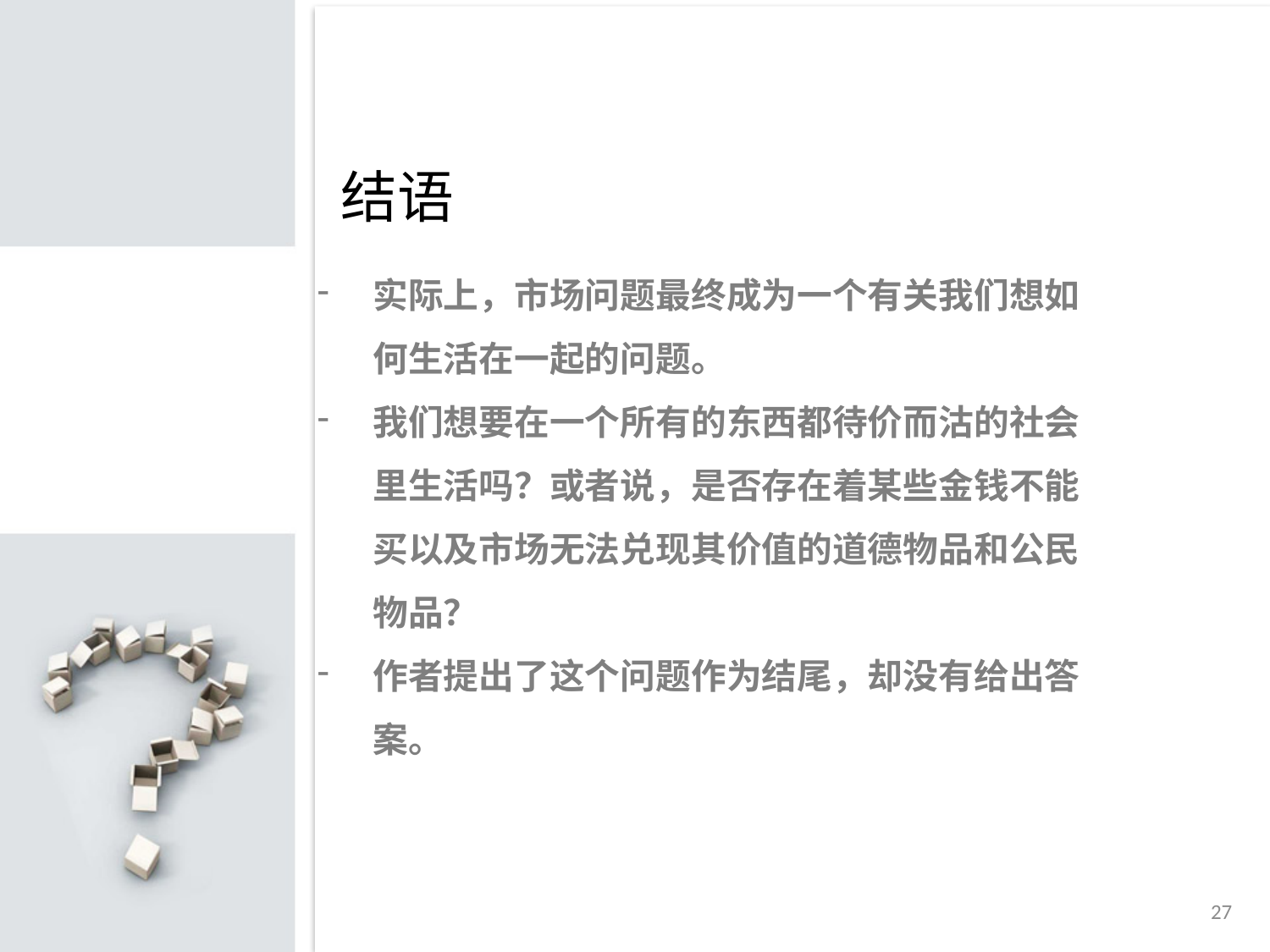

结语
实际上，市场问题最终成为一个有关我们想如何生活在一起的问题。
我们想要在一个所有的东西都待价而沽的社会里生活吗？或者说，是否存在着某些金钱不能买以及市场无法兑现其价值的道德物品和公民物品？
作者提出了这个问题作为结尾，却没有给出答案。
点击添加标题
点击添加标题
点击添加标题
27